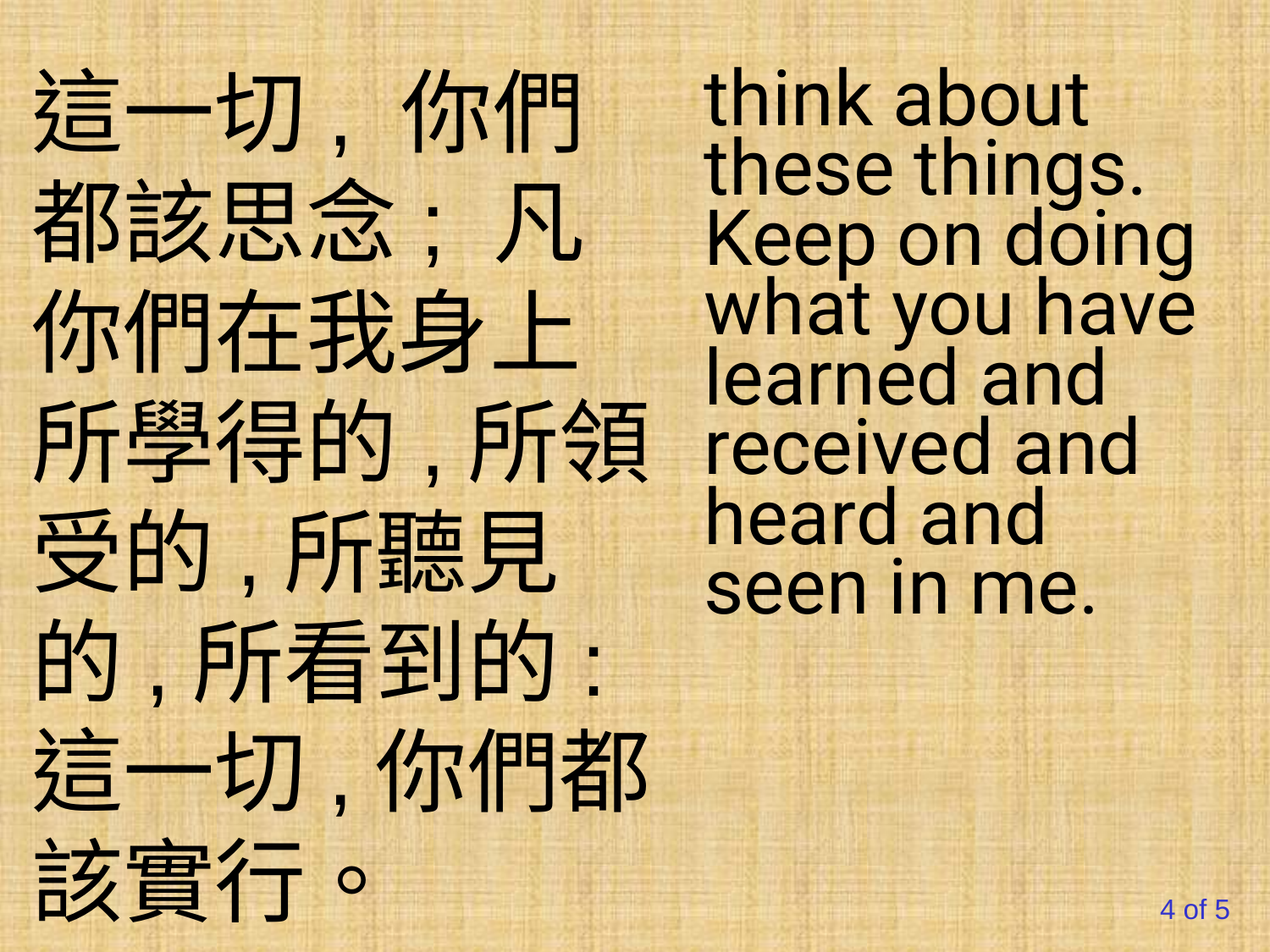

這一切, 你們都該思念; 凡你們在我身上所學得的,所領受的,所聽見的,所看到的: 這一切,你們都該實行。
think about these things. Keep on doing what you have learned and received and heard and seen in me.
4 of 5